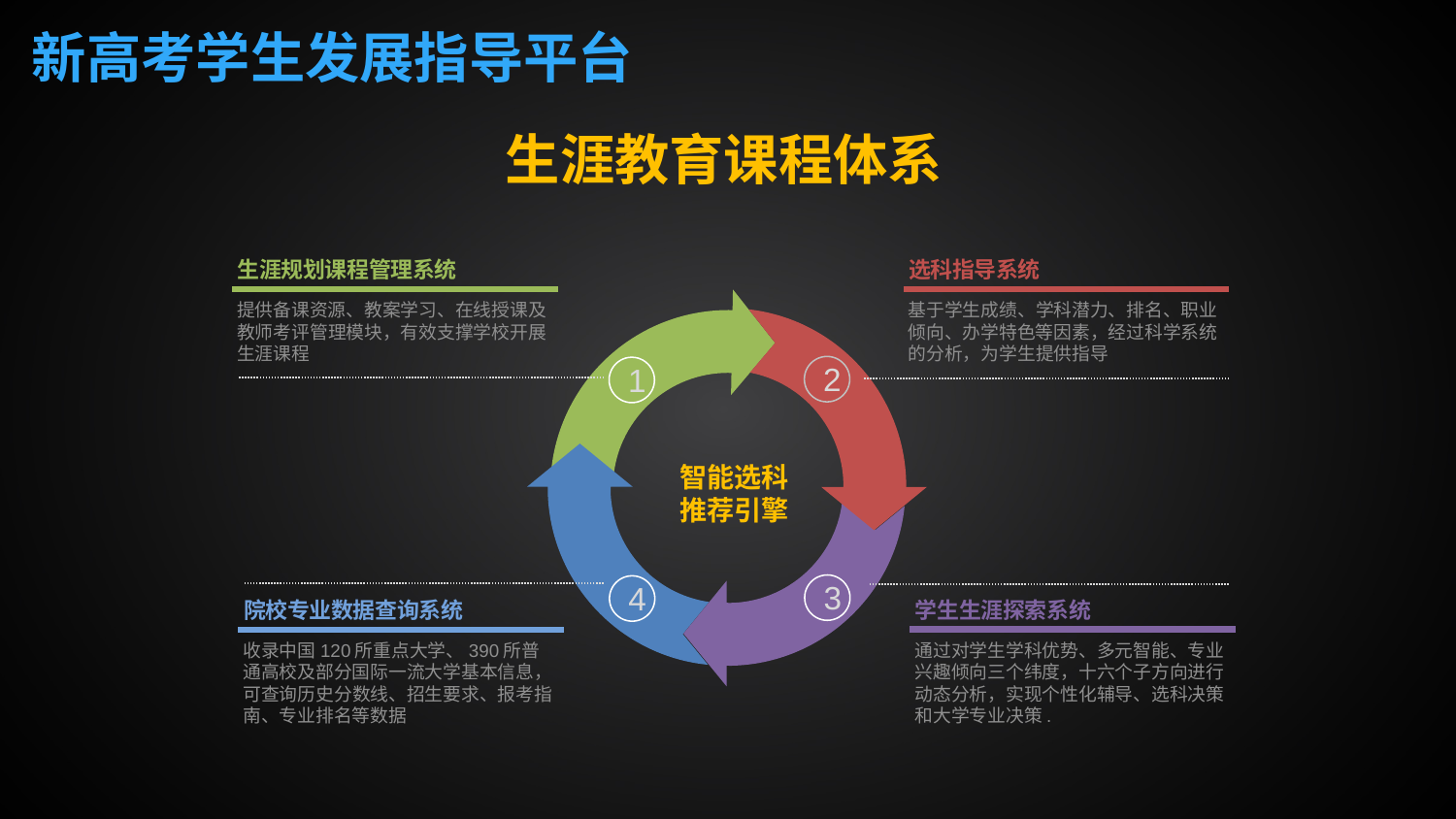

新高考学生发展指导平台
生涯教育课程体系
生涯规划课程管理系统
选科指导系统

提供备课资源、教案学习、在线授课及教师考评管理模块，有效支撑学校开展生涯课程
基于学生成绩、学科潜力、排名、职业倾向、办学特色等因素，经过科学系统的分析，为学生提供指导

2

1

智能选科
推荐引擎

3

4

学生生涯探索系统
院校专业数据查询系统
通过对学生学科优势、多元智能、专业兴趣倾向三个纬度，十六个子方向进行动态分析，实现个性化辅导、选科决策和大学专业决策.
收录中国120所重点大学、390所普通高校及部分国际一流大学基本信息，可查询历史分数线、招生要求、报考指南、专业排名等数据